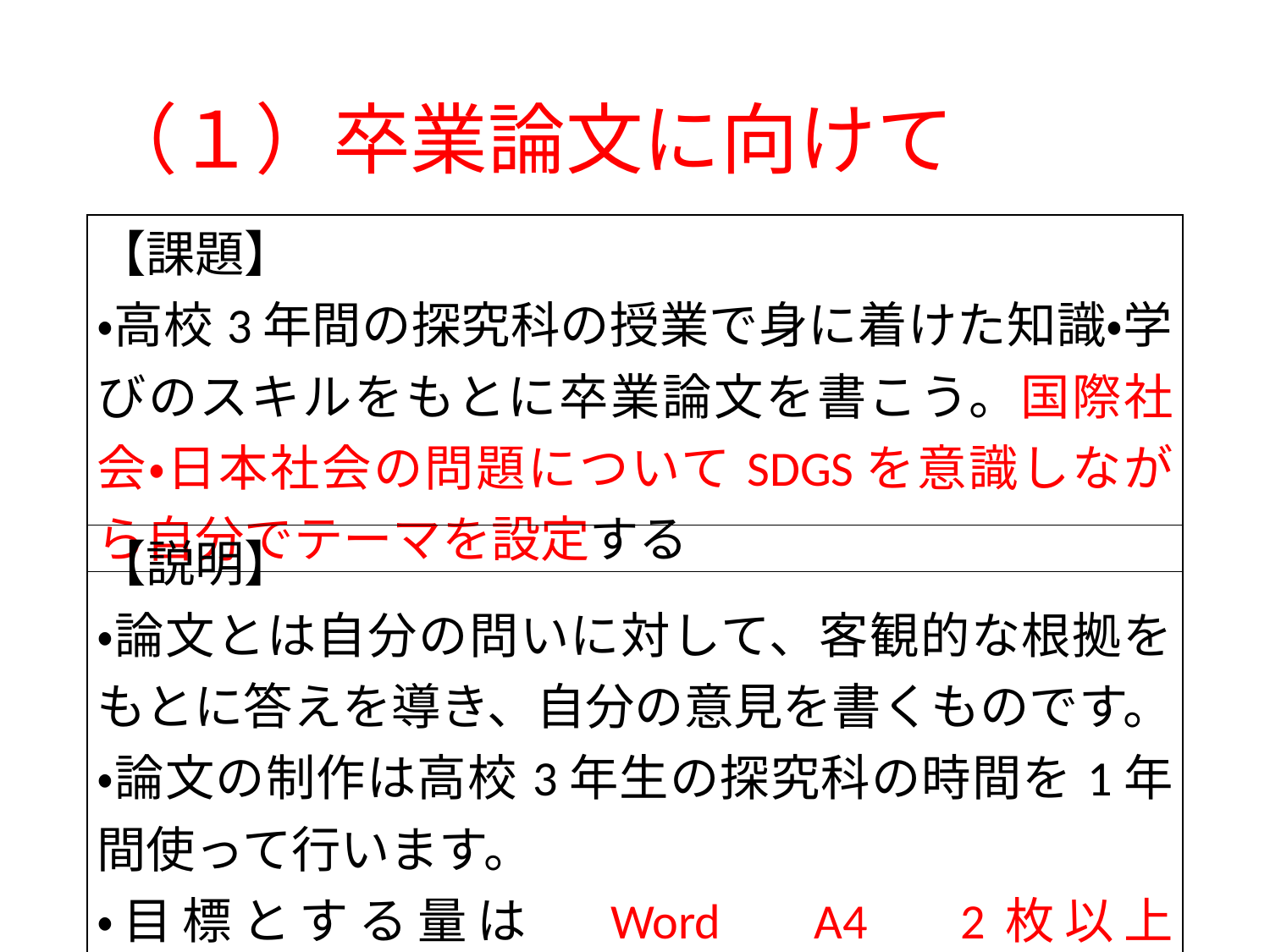

# （１）卒業論文に向けて
| 【課題】 ・高校3年間の探究科の授業で身に着けた知識・学びのスキルをもとに卒業論文を書こう。国際社会・日本社会の問題についてSDGSを意識しながら自分でテーマを設定する |
| --- |
| 【説明】 ・論文とは自分の問いに対して、客観的な根拠をもとに答えを導き、自分の意見を書くものです。 ・論文の制作は高校3年生の探究科の時間を1年間使って行います。　 ・目標とする量は　Word　A4　2枚以上（2880字）　です。図や表も必ず使うこと。 |
| --- |